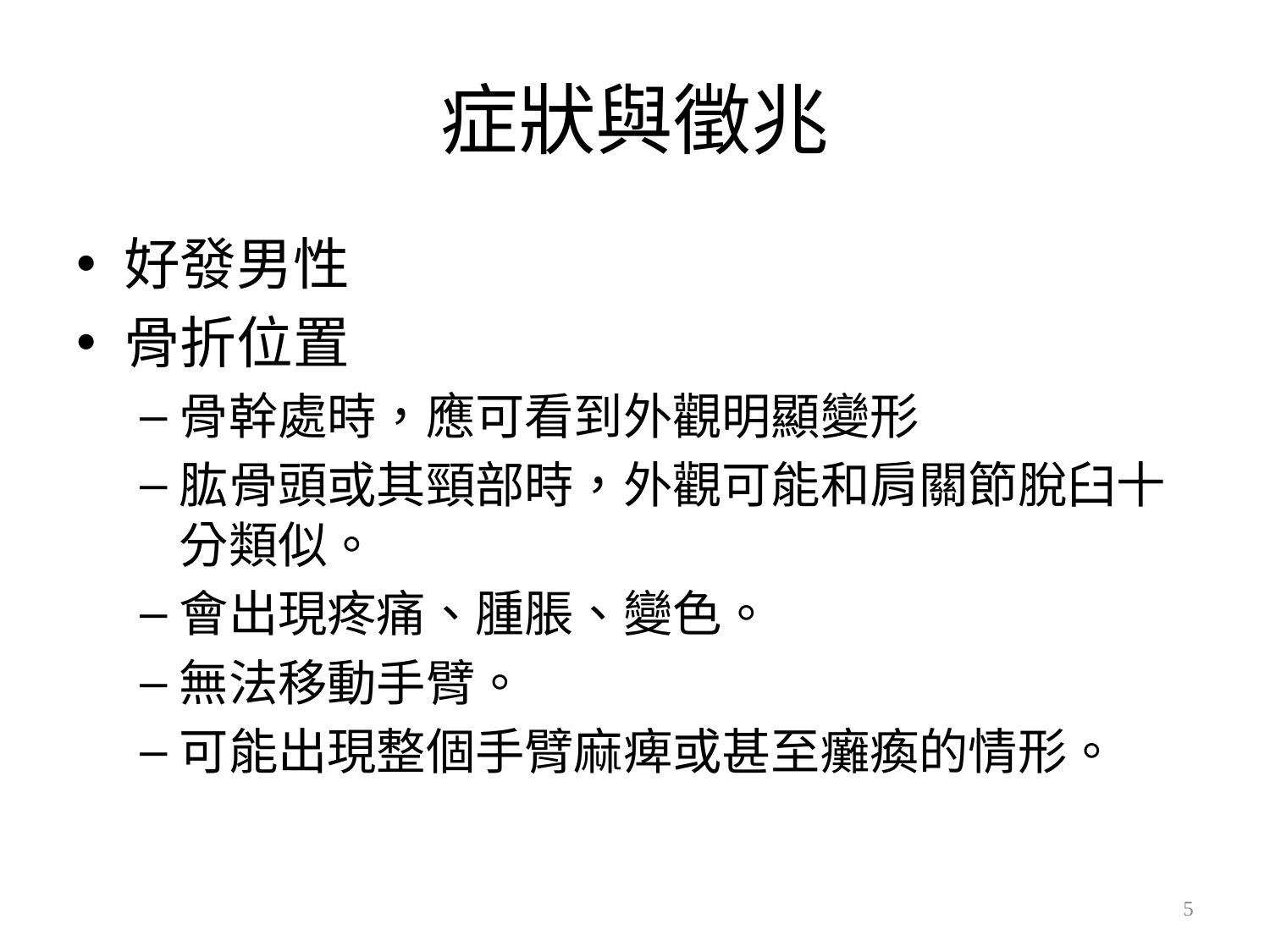

# 症狀與徵兆
好發男性
骨折位置
骨幹處時，應可看到外觀明顯變形
肱骨頭或其頸部時，外觀可能和肩關節脫臼十分類似。
會出現疼痛、腫脹、變色。
無法移動手臂。
可能出現整個手臂麻痺或甚至癱瘓的情形。
5